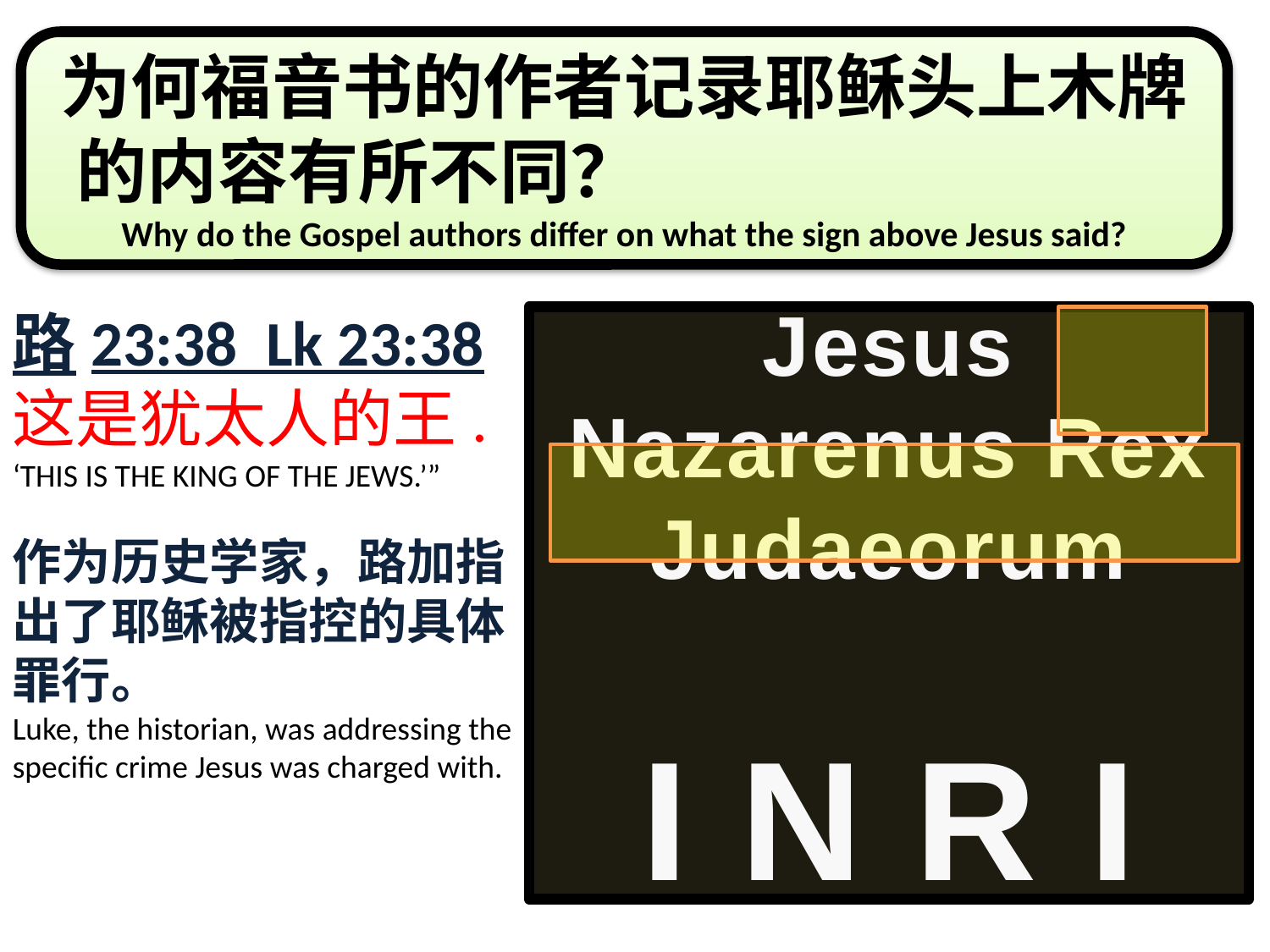

为何福音书的作者记录耶稣头上木牌的内容有所不同？
Why do the Gospel authors differ on what the sign above Jesus said?
路23:38  Lk 23:38
这是犹太人的王.
‘THIS IS THE KING OF THE JEWS.’”

作为历史学家，路加指出了耶稣被指控的具体罪行。
Luke, the historian, was addressing the specific crime Jesus was charged with.
Jesus Nazarenus Rex Judaeorum

I N R I